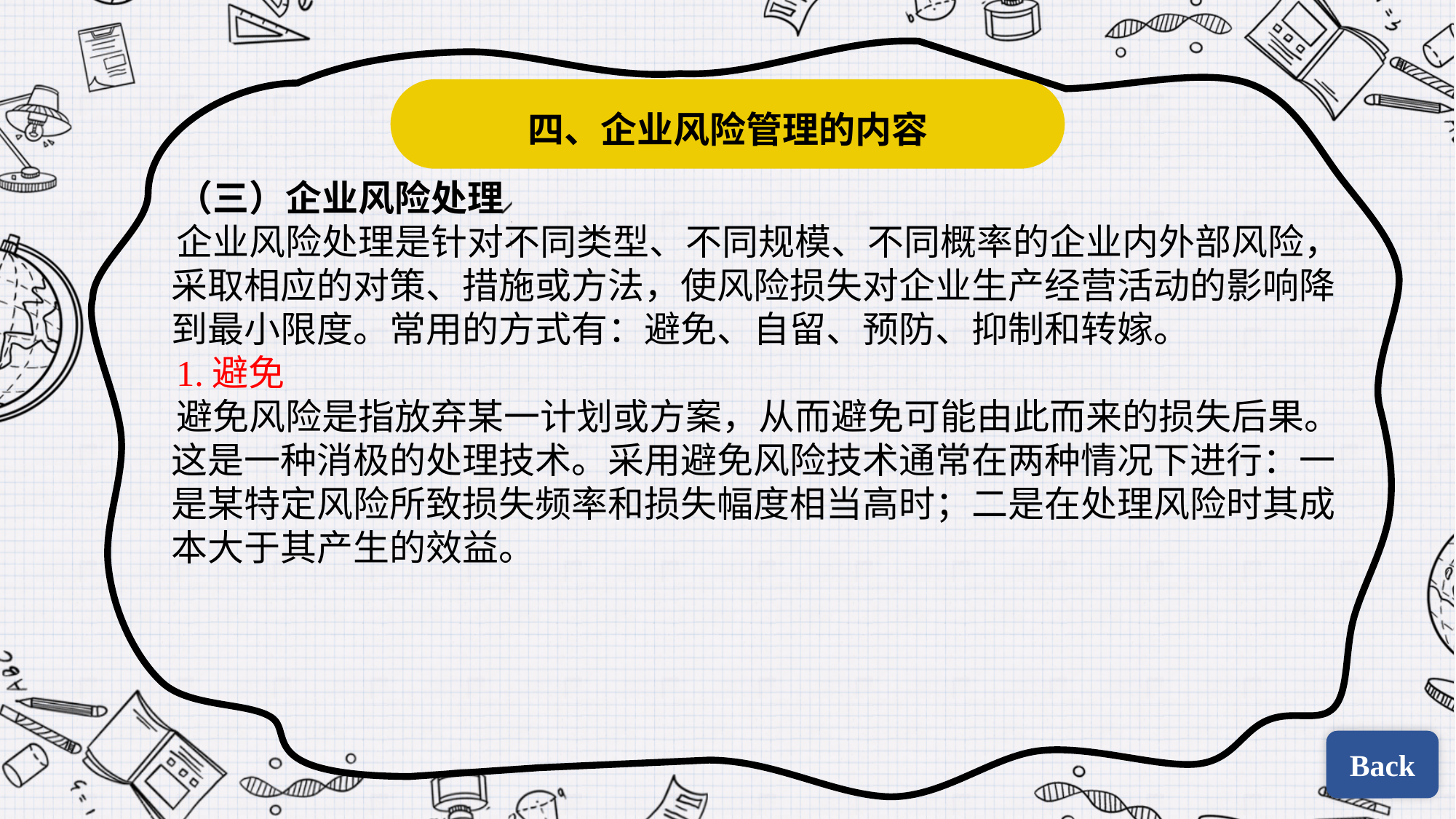

四、企业风险管理的内容
（三）企业风险处理
企业风险处理是针对不同类型、不同规模、不同概率的企业内外部风险，采取相应的对策、措施或方法，使风险损失对企业生产经营活动的影响降到最小限度。常用的方式有：避免、自留、预防、抑制和转嫁。
1.避免
避免风险是指放弃某一计划或方案，从而避免可能由此而来的损失后果。这是一种消极的处理技术。采用避免风险技术通常在两种情况下进行：一是某特定风险所致损失频率和损失幅度相当高时；二是在处理风险时其成本大于其产生的效益。

Back